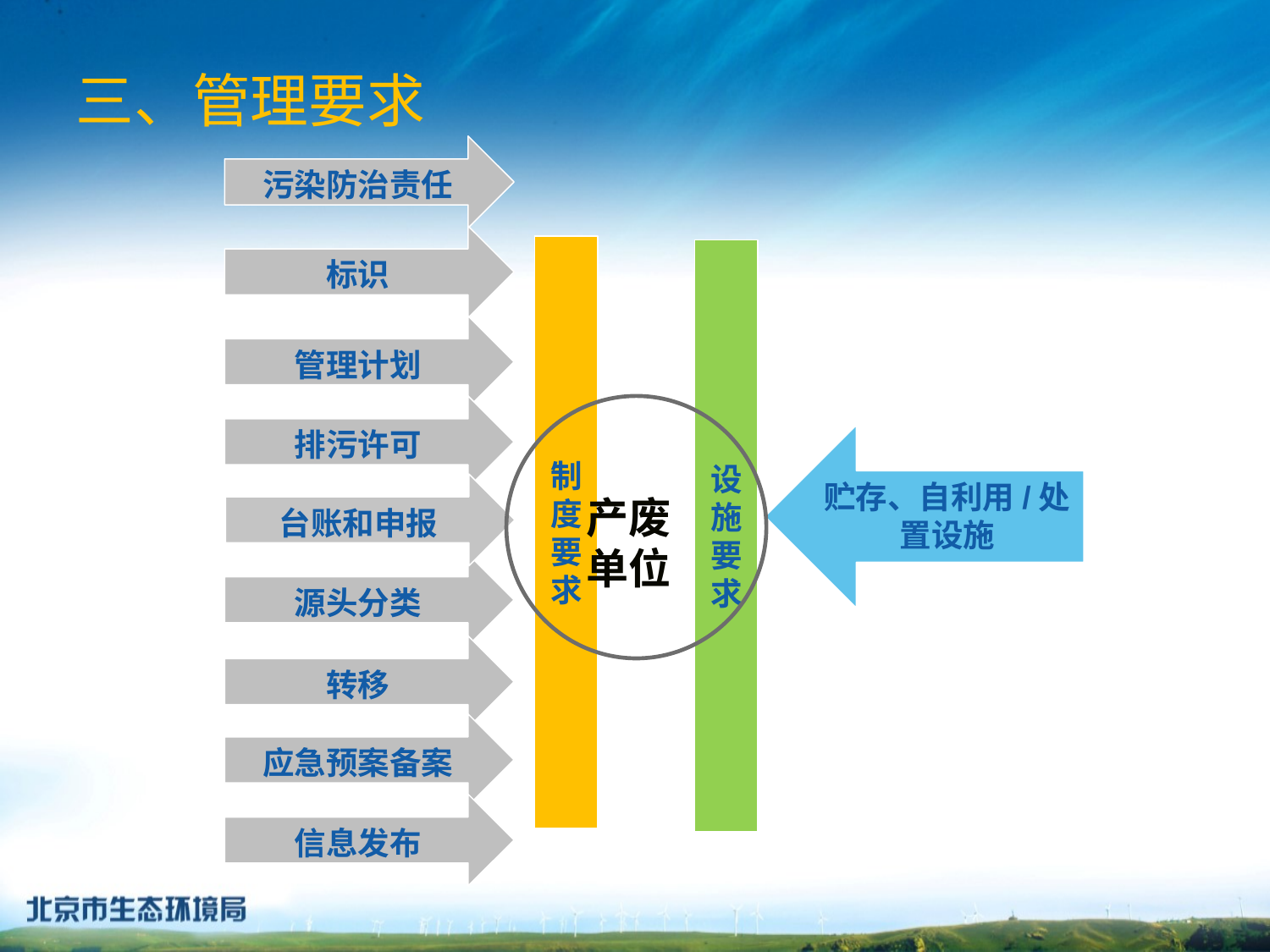

三、管理要求
污染防治责任
标识
管理计划
排污许可
源头分类
转移
应急预案备案
信息发布
制度要求
设施要求

  产废
  单位
贮存、自利用/处置设施
台账和申报